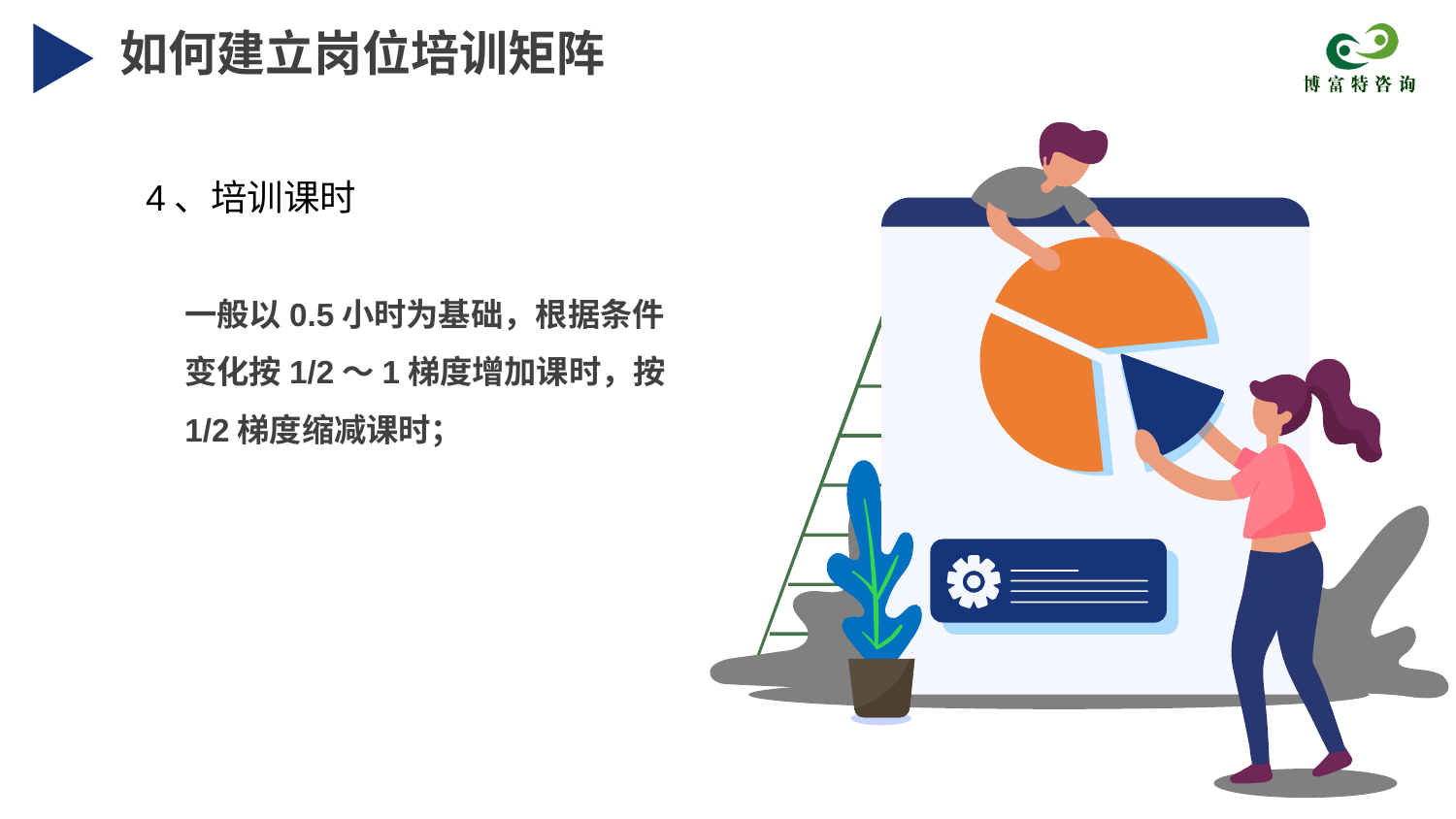

如何建立岗位培训矩阵

4、培训课时
一般以0.5小时为基础，根据条件变化按1/2～1梯度增加课时，按1/2梯度缩减课时；